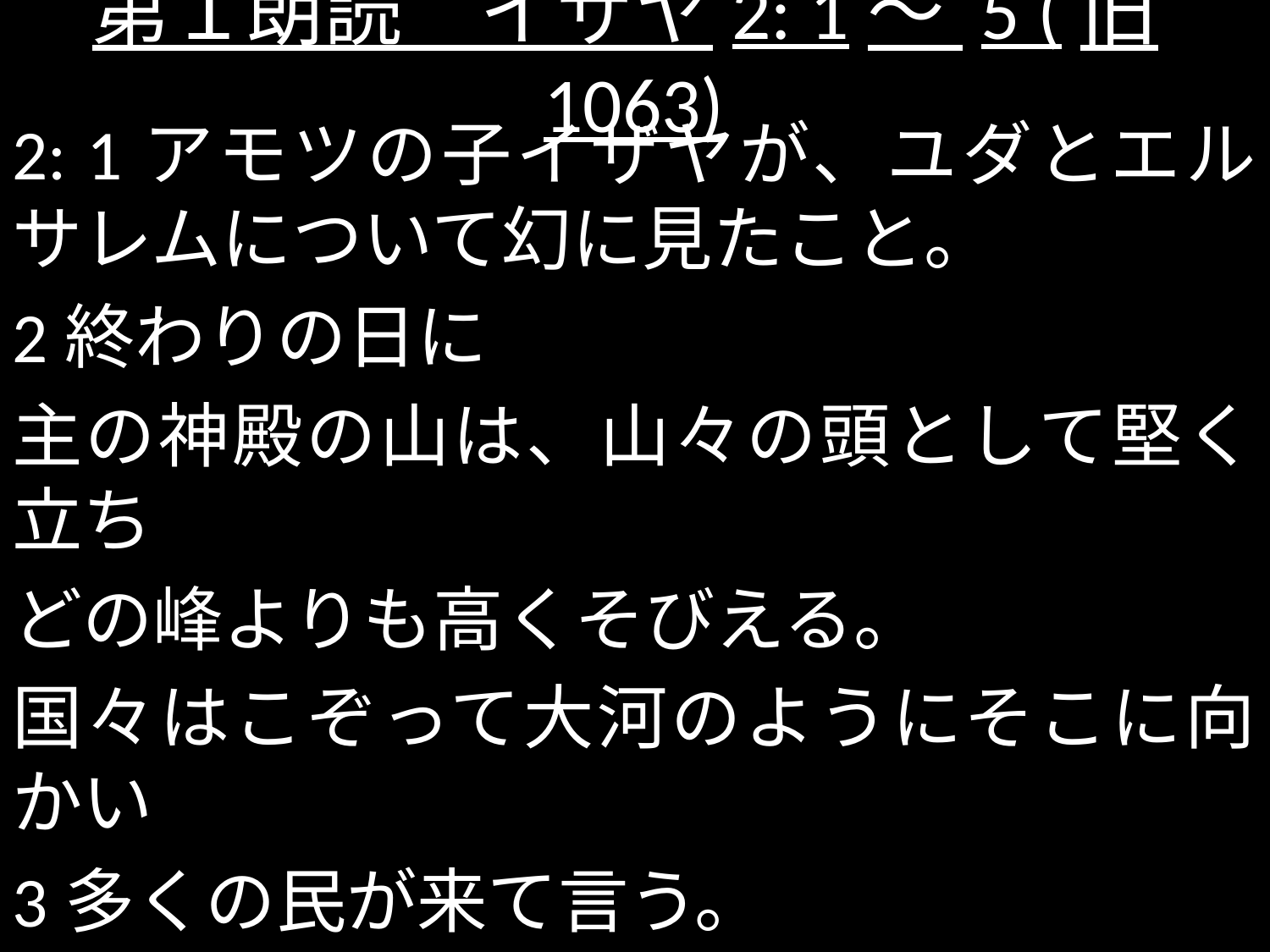

# 第１朗読　イザヤ2: 1～ 5 (旧1063)
2: 1アモツの子イザヤが、ユダとエルサレムについて幻に見たこと。
2終わりの日に
主の神殿の山は、山々の頭として堅く立ち
どの峰よりも高くそびえる。
国々はこぞって大河のようにそこに向かい
3多くの民が来て言う。
「主の山に登り、ヤコブの神の家に行こう。